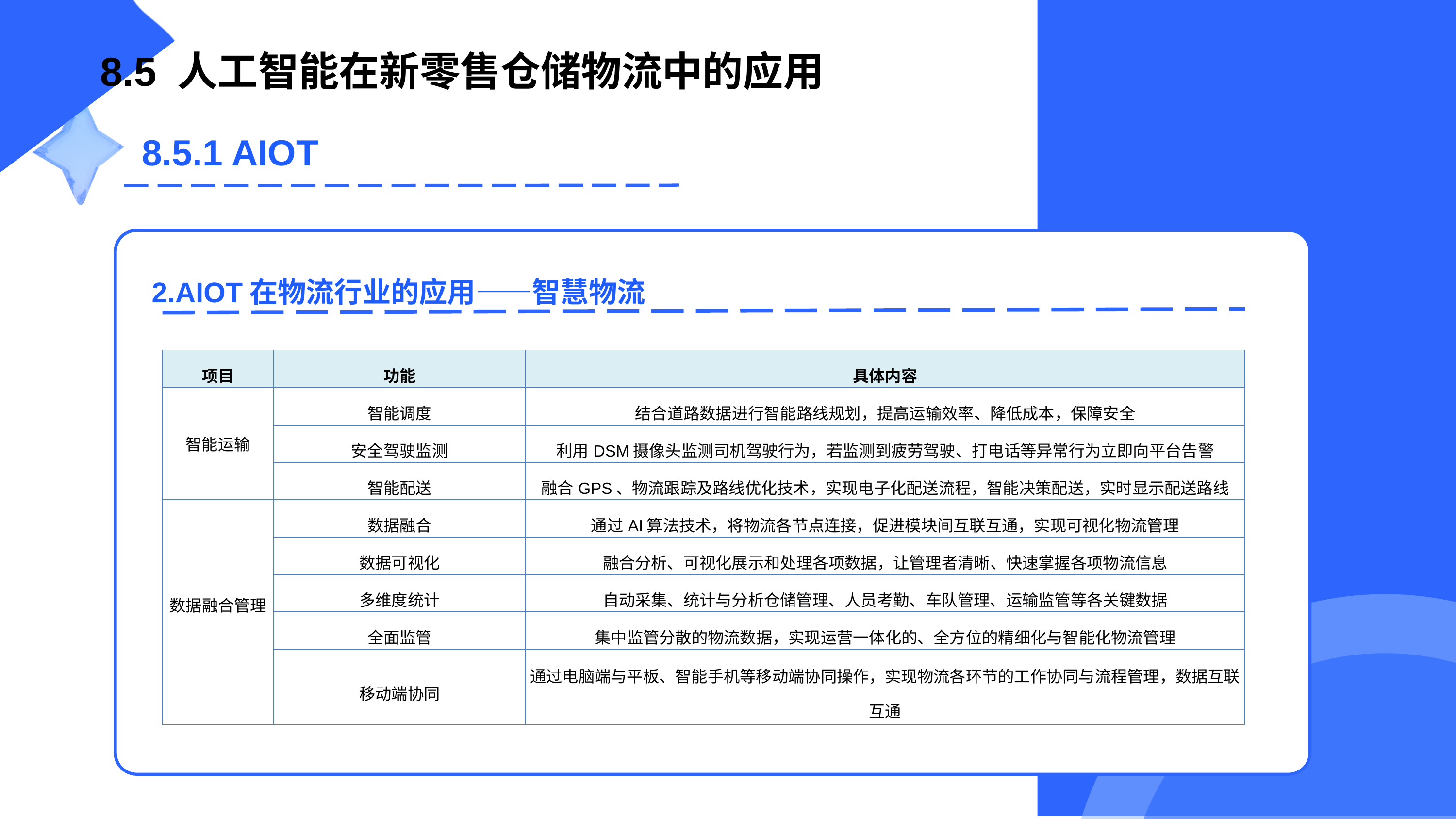

8.5 人工智能在新零售仓储物流中的应用

8.5.1 AIOT

2.AIOT在物流行业的应用——智慧物流

| 项目 | 功能 | 具体内容 |
| --- | --- | --- |
| 智能运输 | 智能调度 | 结合道路数据进行智能路线规划，提高运输效率、降低成本，保障安全 |
|  | 安全驾驶监测 | 利用DSM摄像头监测司机驾驶行为，若监测到疲劳驾驶、打电话等异常行为立即向平台告警 |
|  | 智能配送 | 融合GPS、物流跟踪及路线优化技术，实现电子化配送流程，智能决策配送，实时显示配送路线 |
| 数据融合管理 | 数据融合 | 通过AI算法技术，将物流各节点连接，促进模块间互联互通，实现可视化物流管理 |
|  | 数据可视化 | 融合分析、可视化展示和处理各项数据，让管理者清晰、快速掌握各项物流信息 |
|  | 多维度统计 | 自动采集、统计与分析仓储管理、人员考勤、车队管理、运输监管等各关键数据 |
|  | 全面监管 | 集中监管分散的物流数据，实现运营一体化的、全方位的精细化与智能化物流管理 |
|  | 移动端协同 | 通过电脑端与平板、智能手机等移动端协同操作，实现物流各环节的工作协同与流程管理，数据互联互通 |